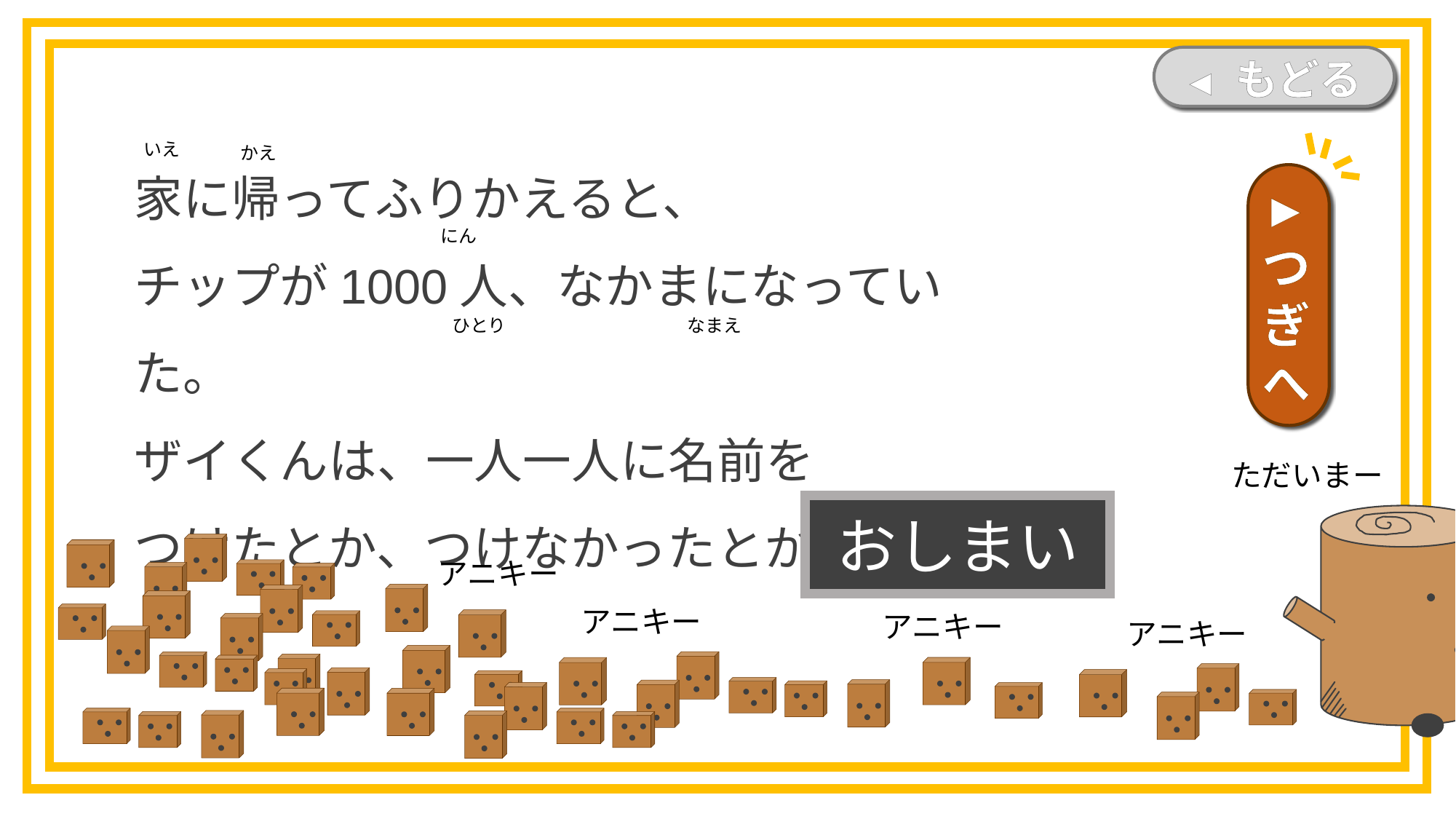

◄ もどる

いえ
家に帰ってふりかえると、
チップが1000人、なかまになっていた。
ザイくんは、一人一人に名前を
つけたとか、つけなかったとか…
かえ
►つぎへ
にん

なまえ
ひとり
ただいまー
おしまい

アニキー

アニキー
アニキー

アニキー